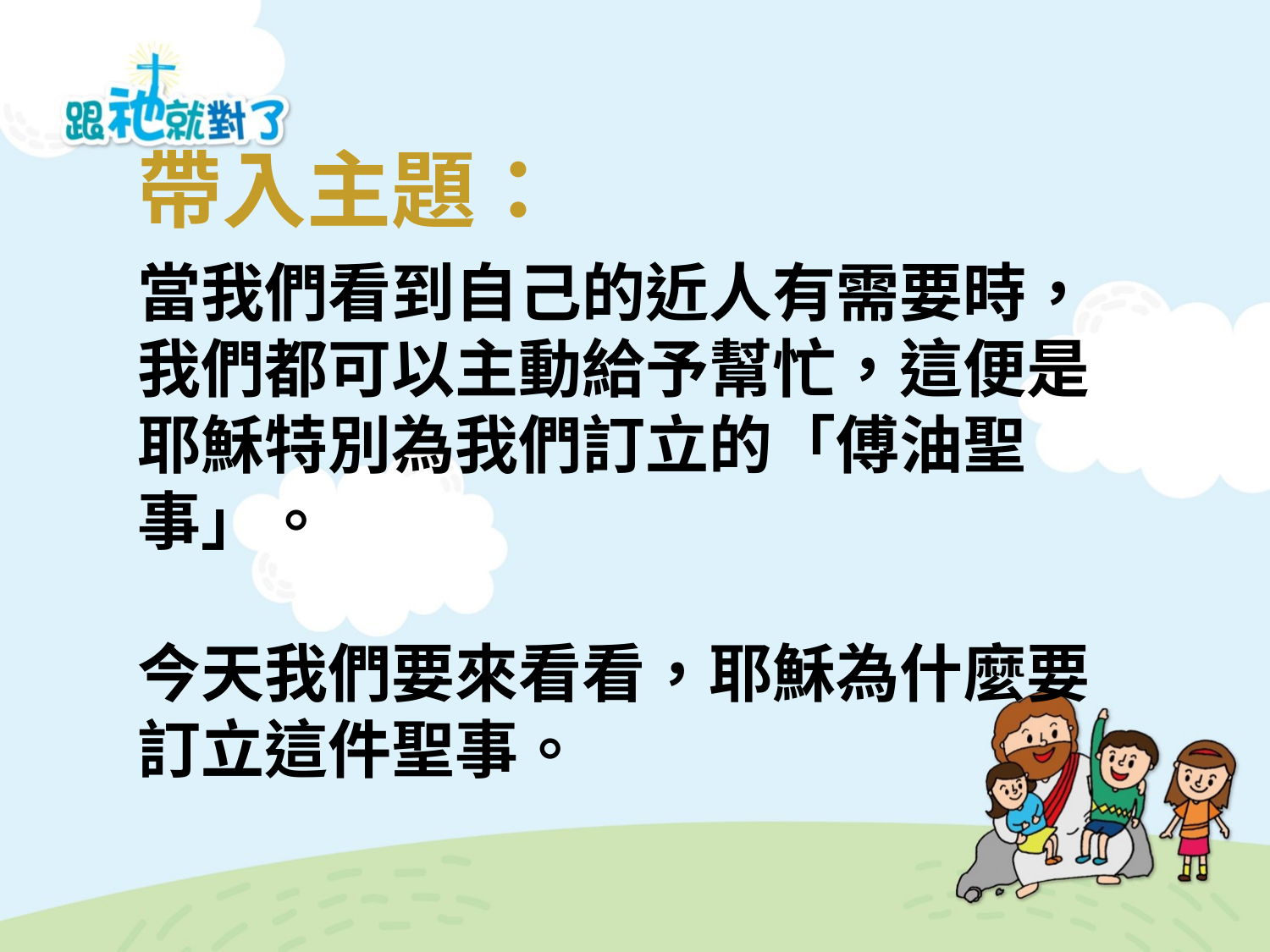

帶入主題：
當我們看到自己的近人有需要時，我們都可以主動給予幫忙，這便是耶穌特別為我們訂立的「傅油聖事」。

今天我們要來看看，耶穌為什麼要訂立這件聖事。